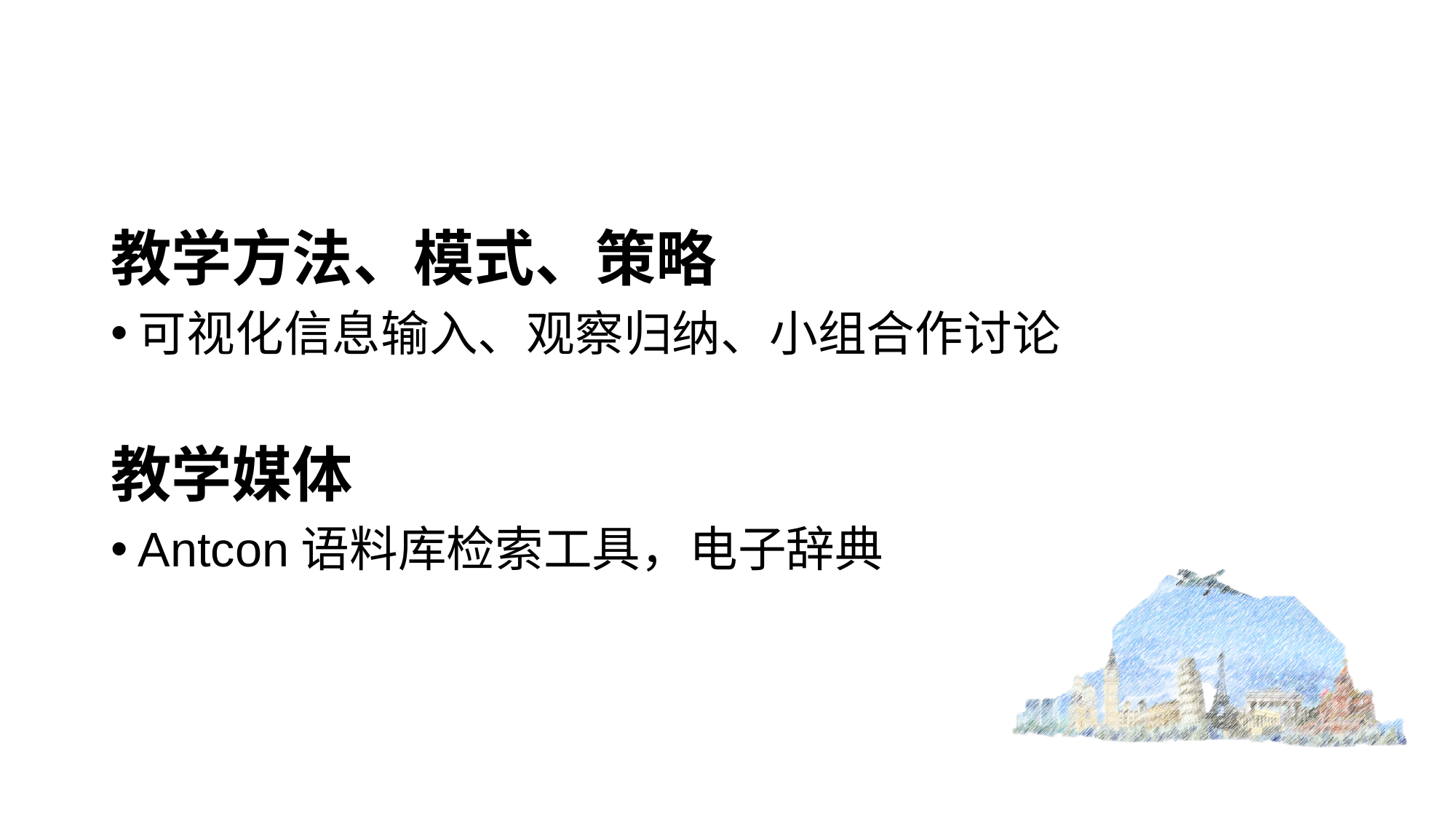

#
教学方法、模式、策略
可视化信息输入、观察归纳、小组合作讨论

教学媒体
Antcon语料库检索工具，电子辞典